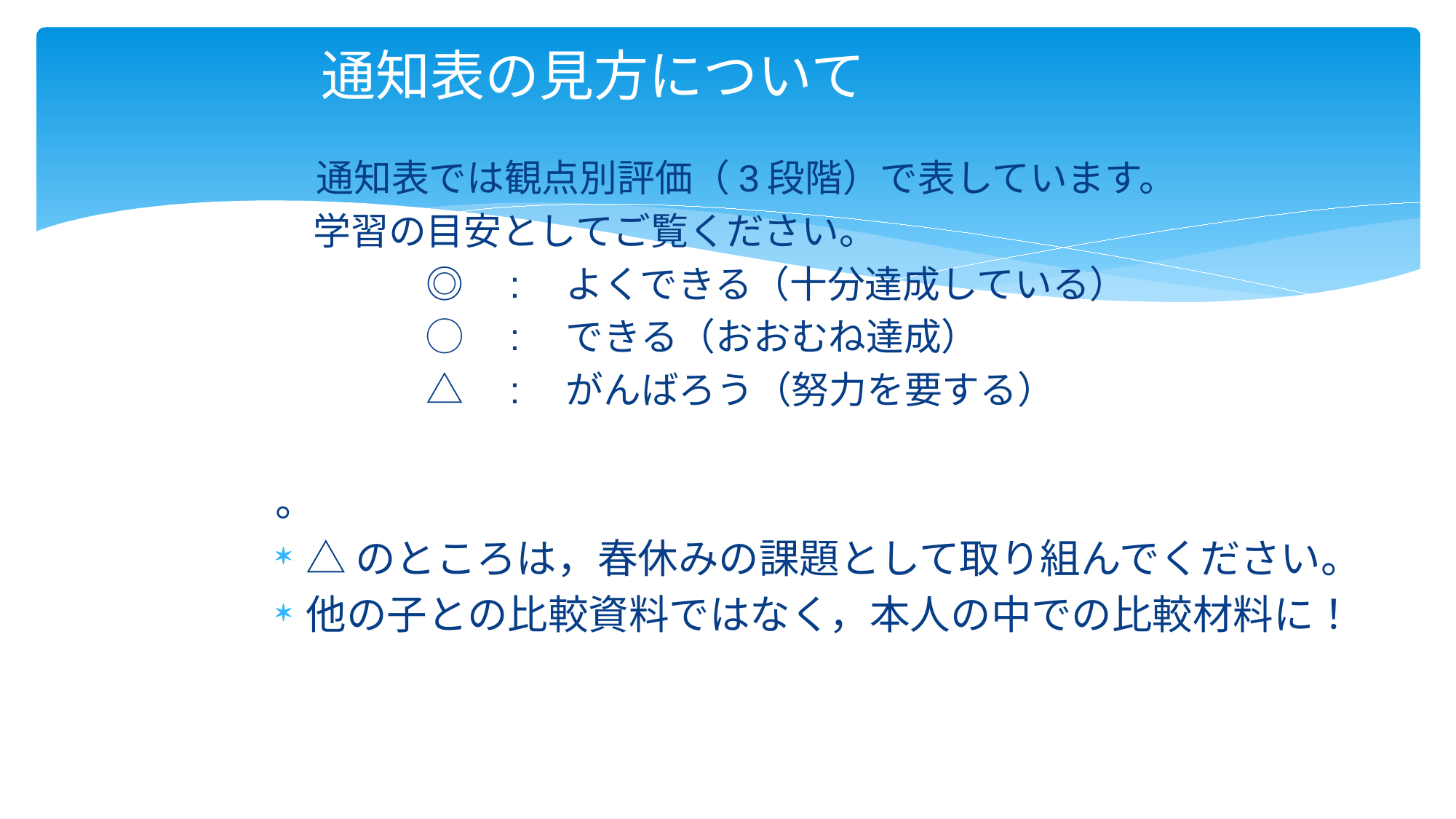

# 通知表の見方について
　通知表では観点別評価（3段階）で表しています。
　学習の目安としてご覧ください。
　　　　◎　:　よくできる（十分達成している）
　　　　◯　:　できる（おおむね達成）
　　　　△　:　がんばろう（努力を要する）

。
△のところは，春休みの課題として取り組んでください。
他の子との比較資料ではなく，本人の中での比較材料に！